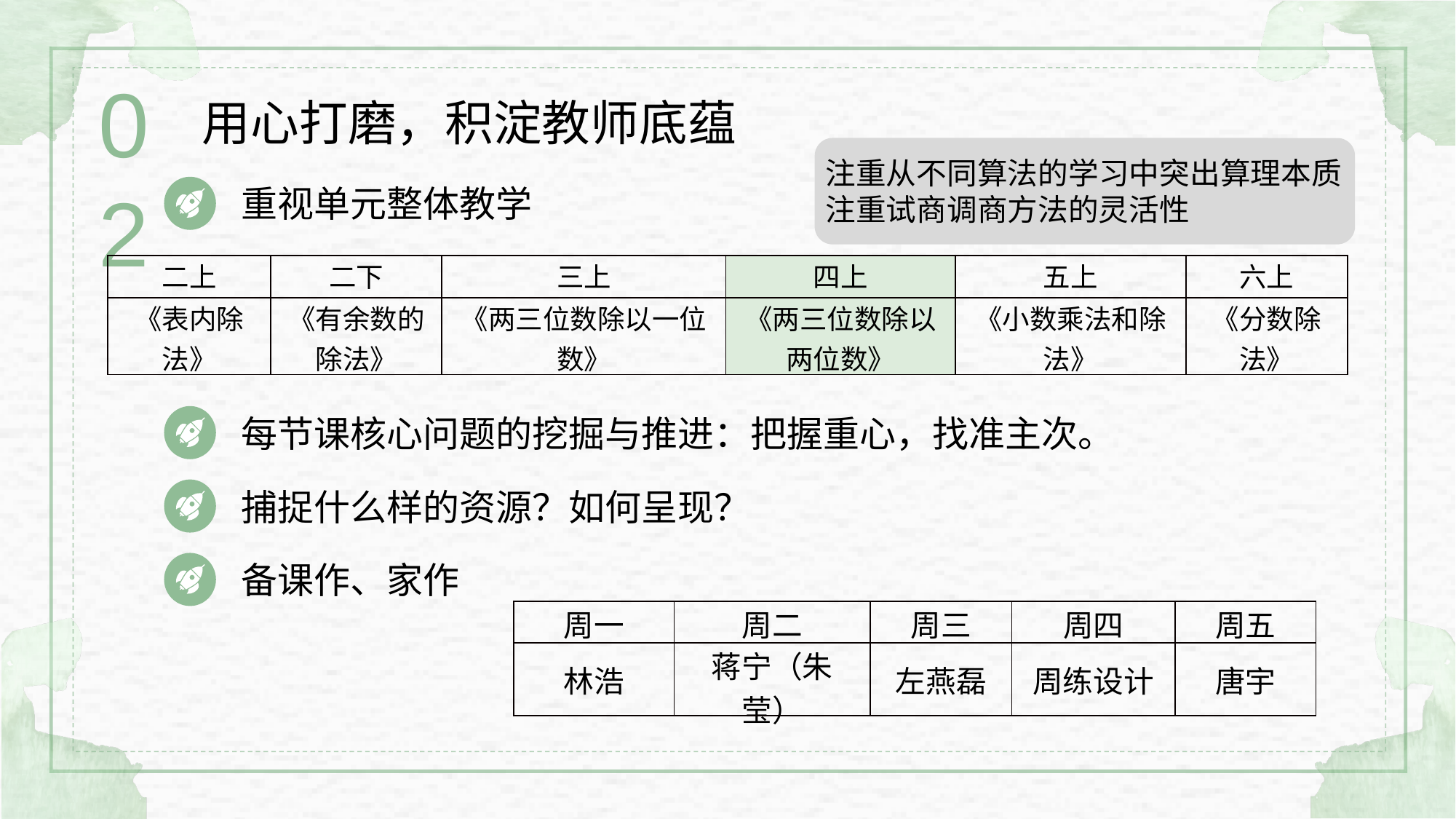

02
用心打磨，积淀教师底蕴

注重从不同算法的学习中突出算理本质
注重试商调商方法的灵活性

重视单元整体教学
| 二上 | 二下 | 三上 | 四上 | 五上 | 六上 |
| --- | --- | --- | --- | --- | --- |
| 《表内除法》 | 《有余数的除法》 | 《两三位数除以一位数》 | 《两三位数除以两位数》 | 《小数乘法和除法》 | 《分数除法》 |

每节课核心问题的挖掘与推进：把握重心，找准主次。

捕捉什么样的资源？如何呈现？

备课作、家作
| 周一 | 周二 | 周三 | 周四 | 周五 |
| --- | --- | --- | --- | --- |
| 林浩 | 蒋宁（朱莹） | 左燕磊 | 周练设计 | 唐宇 |